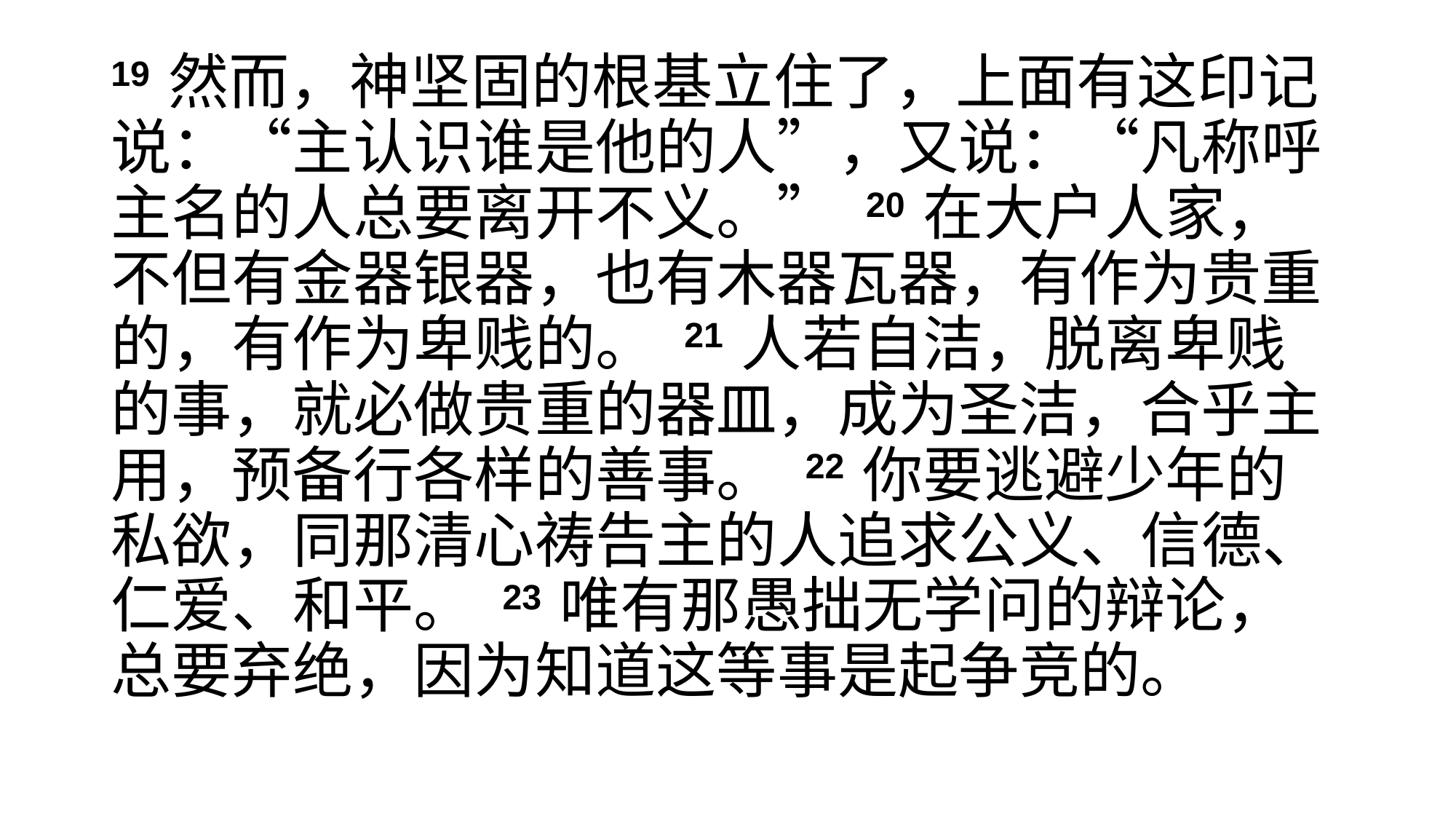

19 然而，神坚固的根基立住了，上面有这印记说：“主认识谁是他的人”，又说：“凡称呼主名的人总要离开不义。” 20 在大户人家，不但有金器银器，也有木器瓦器，有作为贵重的，有作为卑贱的。 21 人若自洁，脱离卑贱的事，就必做贵重的器皿，成为圣洁，合乎主用，预备行各样的善事。 22 你要逃避少年的私欲，同那清心祷告主的人追求公义、信德、仁爱、和平。 23 唯有那愚拙无学问的辩论，总要弃绝，因为知道这等事是起争竞的。